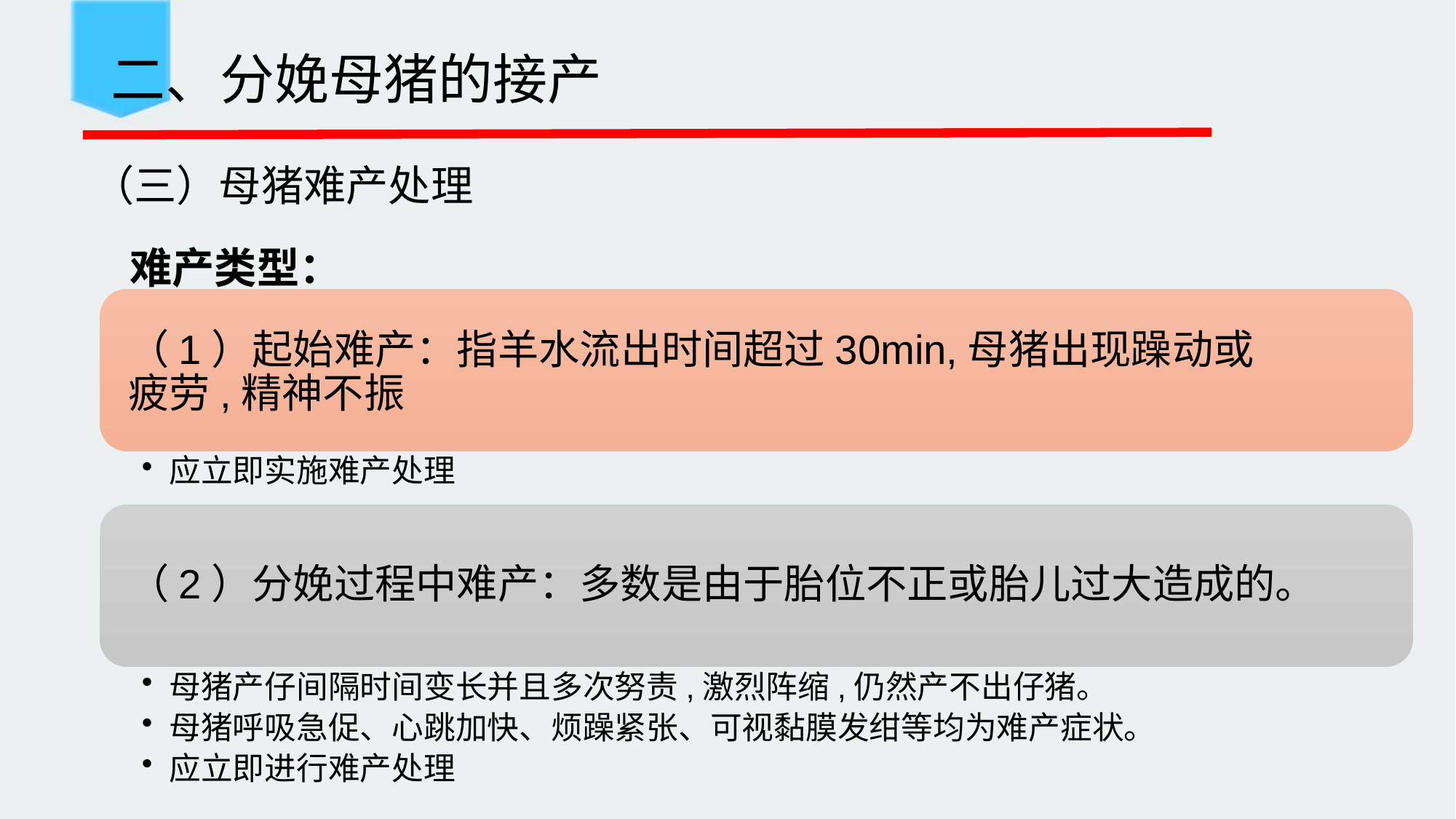

二、分娩母猪的接产
（三）母猪难产处理
难产类型：
（1）起始难产：指羊水流出时间超过30min,母猪出现躁动或
疲劳,精神不振
应立即实施难产处理
（2）分娩过程中难产：多数是由于胎位不正或胎儿过大造成的。
母猪产仔间隔时间变长并且多次努责,激烈阵缩,仍然产不出仔猪。
母猪呼吸急促、心跳加快、烦躁紧张、可视黏膜发绀等均为难产症状。
应立即进行难产处理